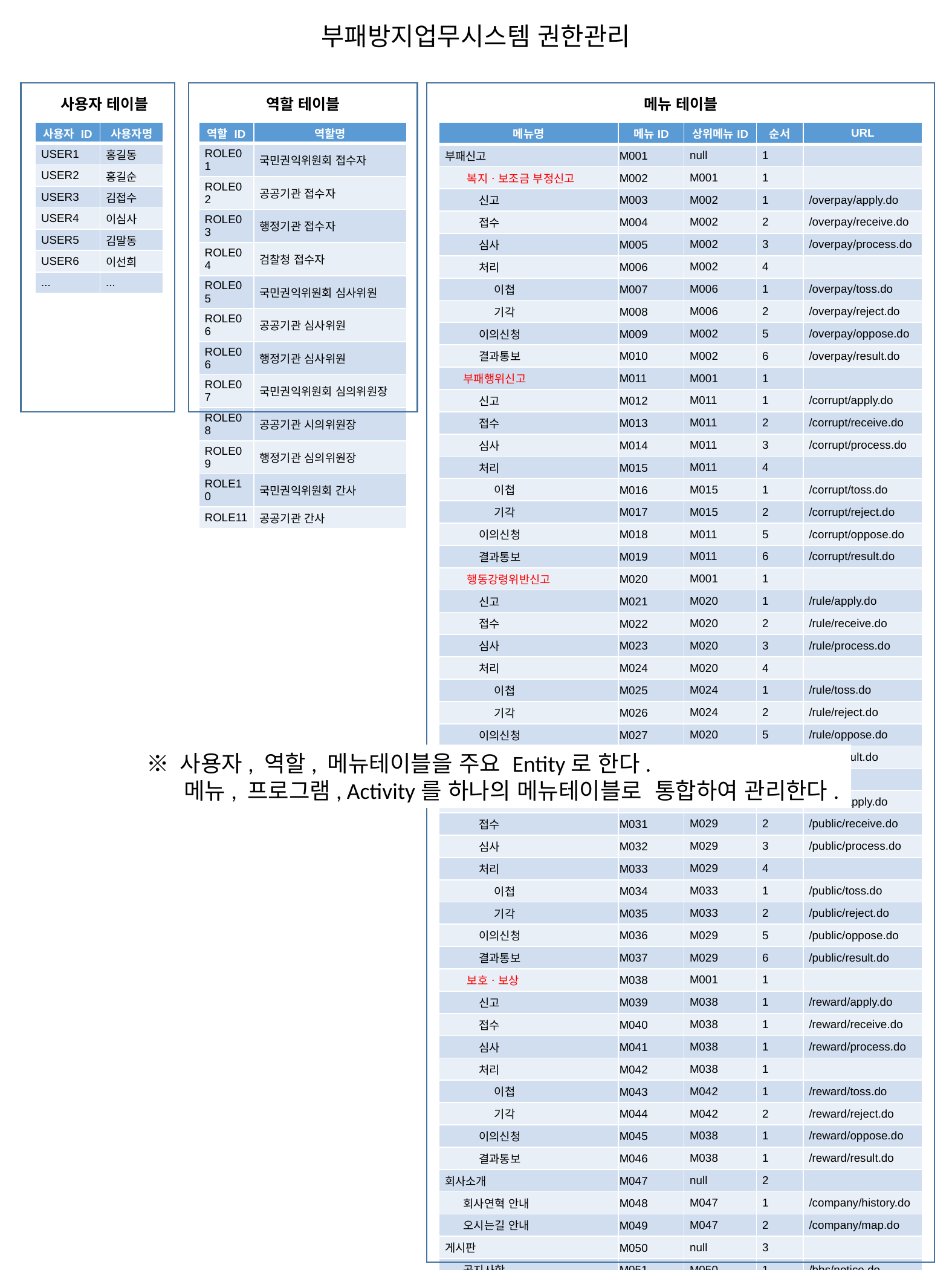

부패방지업무시스템 권한관리

사용자 테이블
역할 테이블
메뉴 테이블
| 사용자 ID | 사용자명 |
| --- | --- |
| USER1 | 홍길동 |
| USER2 | 홍길순 |
| USER3 | 김접수 |
| USER4 | 이심사 |
| USER5 | 김말동 |
| USER6 | 이선희 |
| ... | ... |
| 역할 ID | 역할명 |
| --- | --- |
| ROLE01 | 국민권익위원회 접수자 |
| ROLE02 | 공공기관 접수자 |
| ROLE03 | 행정기관 접수자 |
| ROLE04 | 검찰청 접수자 |
| ROLE05 | 국민권익위원회 심사위원 |
| ROLE06 | 공공기관 심사위원 |
| ROLE06 | 행정기관 심사위원 |
| ROLE07 | 국민권익위원회 심의위원장 |
| ROLE08 | 공공기관 시의위원장 |
| ROLE09 | 행정기관 심의위원장 |
| ROLE10 | 국민권익위원회 간사 |
| ROLE11 | 공공기관 간사 |
| 메뉴명 | 메뉴ID | 상위메뉴ID | 순서 | URL |
| --- | --- | --- | --- | --- |
| 부패신고 | M001 | null | 1 |  |
| 복지ㆍ보조금 부정신고 | M002 | M001 | 1 |  |
| 신고 | M003 | M002 | 1 | /overpay/apply.do |
| 접수 | M004 | M002 | 2 | /overpay/receive.do |
| 심사 | M005 | M002 | 3 | /overpay/process.do |
| 처리 | M006 | M002 | 4 |  |
| 이첩 | M007 | M006 | 1 | /overpay/toss.do |
| 기각 | M008 | M006 | 2 | /overpay/reject.do |
| 이의신청 | M009 | M002 | 5 | /overpay/oppose.do |
| 결과통보 | M010 | M002 | 6 | /overpay/result.do |
| 부패행위신고 | M011 | M001 | 1 |  |
| 신고 | M012 | M011 | 1 | /corrupt/apply.do |
| 접수 | M013 | M011 | 2 | /corrupt/receive.do |
| 심사 | M014 | M011 | 3 | /corrupt/process.do |
| 처리 | M015 | M011 | 4 |  |
| 이첩 | M016 | M015 | 1 | /corrupt/toss.do |
| 기각 | M017 | M015 | 2 | /corrupt/reject.do |
| 이의신청 | M018 | M011 | 5 | /corrupt/oppose.do |
| 결과통보 | M019 | M011 | 6 | /corrupt/result.do |
| 행동강령위반신고 | M020 | M001 | 1 |  |
| 신고 | M021 | M020 | 1 | /rule/apply.do |
| 접수 | M022 | M020 | 2 | /rule/receive.do |
| 심사 | M023 | M020 | 3 | /rule/process.do |
| 처리 | M024 | M020 | 4 |  |
| 이첩 | M025 | M024 | 1 | /rule/toss.do |
| 기각 | M026 | M024 | 2 | /rule/reject.do |
| 이의신청 | M027 | M020 | 5 | /rule/oppose.do |
| 결과통보 | M028 | M020 | 6 | /rule/result.do |
| 공익신고 | M029 | M001 | 1 |  |
| 신고 | M030 | M029 | 1 | /public/apply.do |
| 접수 | M031 | M029 | 2 | /public/receive.do |
| 심사 | M032 | M029 | 3 | /public/process.do |
| 처리 | M033 | M029 | 4 |  |
| 이첩 | M034 | M033 | 1 | /public/toss.do |
| 기각 | M035 | M033 | 2 | /public/reject.do |
| 이의신청 | M036 | M029 | 5 | /public/oppose.do |
| 결과통보 | M037 | M029 | 6 | /public/result.do |
| 보호ㆍ보상 | M038 | M001 | 1 |  |
| 신고 | M039 | M038 | 1 | /reward/apply.do |
| 접수 | M040 | M038 | 1 | /reward/receive.do |
| 심사 | M041 | M038 | 1 | /reward/process.do |
| 처리 | M042 | M038 | 1 |  |
| 이첩 | M043 | M042 | 1 | /reward/toss.do |
| 기각 | M044 | M042 | 2 | /reward/reject.do |
| 이의신청 | M045 | M038 | 1 | /reward/oppose.do |
| 결과통보 | M046 | M038 | 1 | /reward/result.do |
| 회사소개 | M047 | null | 2 |  |
| 회사연혁 안내 | M048 | M047 | 1 | /company/history.do |
| 오시는길 안내 | M049 | M047 | 2 | /company/map.do |
| 게시판 | M050 | null | 3 |  |
| 공지사항 | M051 | M050 | 1 | /bbs/notice.do |
| 자유게시판 | M052 | M050 | 2 | /bbs/freeboard.do |
※ 사용자, 역할, 메뉴테이블을 주요 Entity로 한다.
     메뉴, 프로그램, Activity를 하나의 메뉴테이블로  통합하여 관리한다.